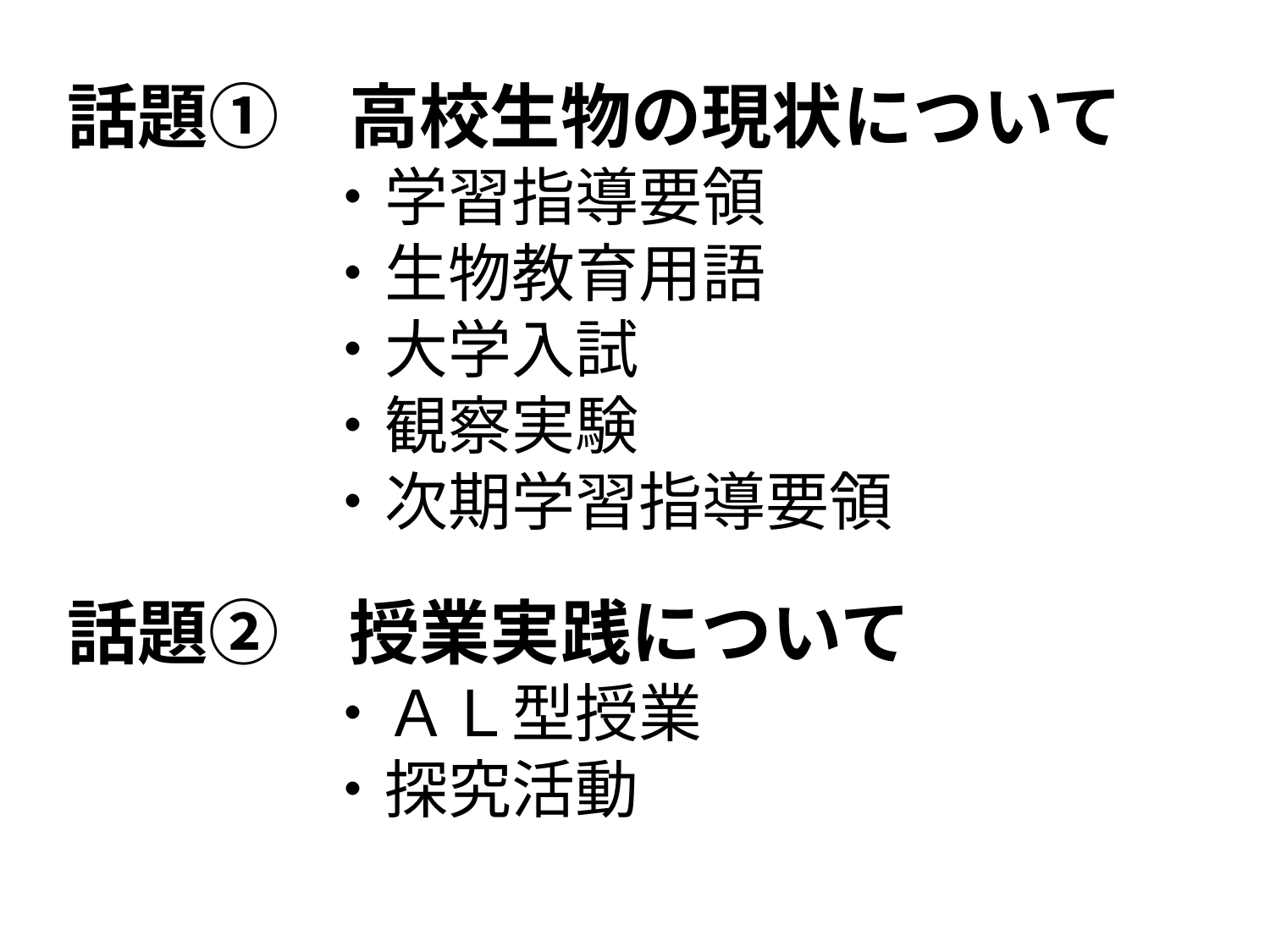

話題①　高校生物の現状について
　　　　・学習指導要領
　　　　・生物教育用語
　　　　・大学入試
　　　　・観察実験
　　　　・次期学習指導要領

話題②　授業実践について
　　　　・ＡＬ型授業
　　　　・探究活動